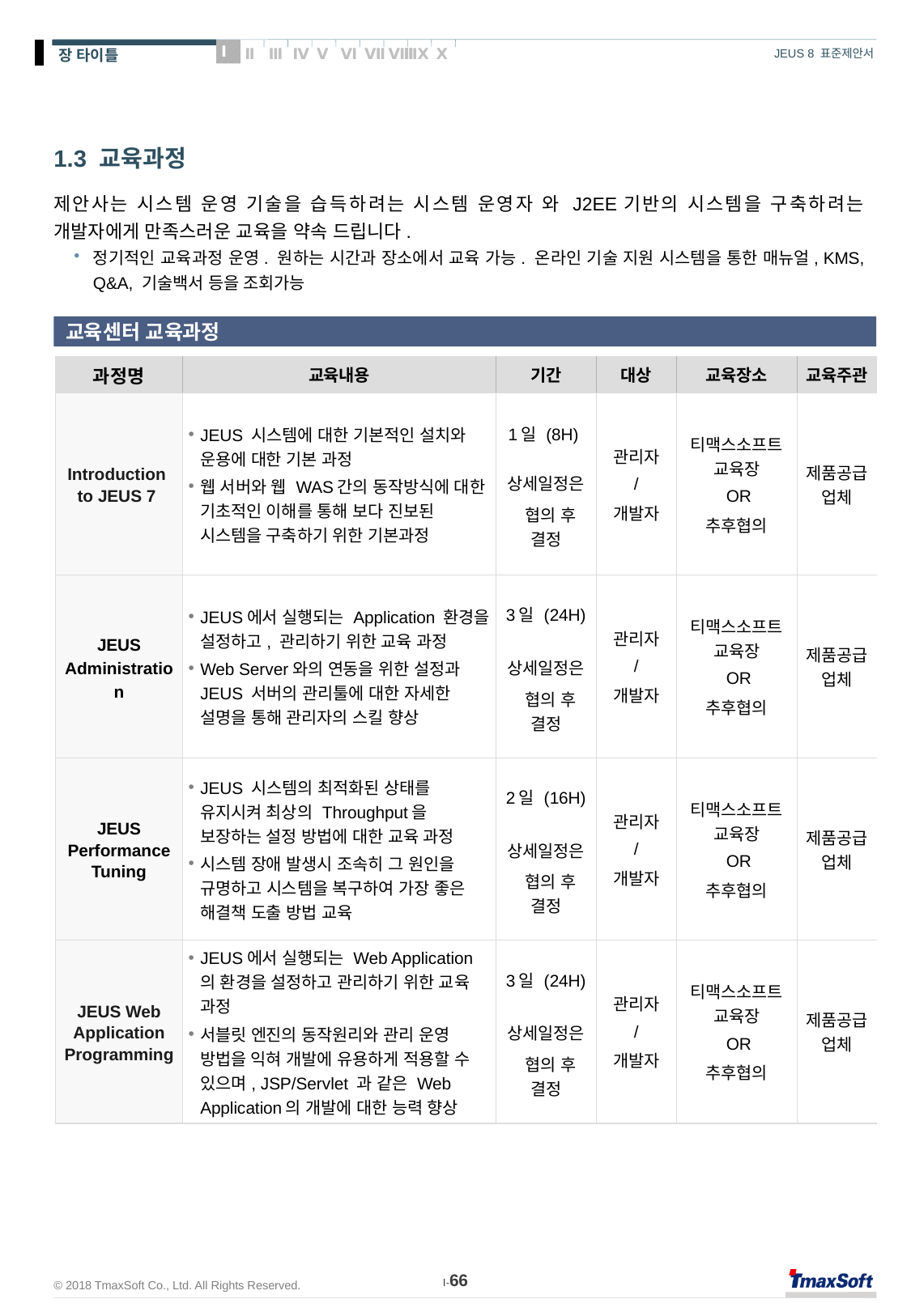

# 1.3 교육과정
제안사는 시스템 운영 기술을 습득하려는 시스템 운영자 와 J2EE기반의 시스템을 구축하려는 개발자에게 만족스러운 교육을 약속 드립니다.
정기적인 교육과정 운영. 원하는 시간과 장소에서 교육 가능. 온라인 기술 지원 시스템을 통한 매뉴얼, KMS, Q&A, 기술백서 등을 조회가능

교육센터 교육과정
| 과정명 | 교육내용 | 기간 | 대상 | 교육장소 | 교육주관 |
| --- | --- | --- | --- | --- | --- |
| Introduction to JEUS 7 | JEUS 시스템에 대한 기본적인 설치와 운용에 대한 기본 과정 웹 서버와 웹 WAS간의 동작방식에 대한 기초적인 이해를 통해 보다 진보된 시스템을 구축하기 위한 기본과정 | 1일 (8H) 상세일정은 협의 후 결정 | 관리자 / 개발자 | 티맥스소프트 교육장 OR 추후협의 | 제품공급업체 |
| JEUS Administration | JEUS에서 실행되는 Application 환경을 설정하고, 관리하기 위한 교육 과정 Web Server와의 연동을 위한 설정과 JEUS 서버의 관리툴에 대한 자세한 설명을 통해 관리자의 스킬 향상 | 3일 (24H) 상세일정은 협의 후 결정 | 관리자 / 개발자 | 티맥스소프트 교육장 OR 추후협의 | 제품공급업체 |
| JEUS Performance Tuning | JEUS 시스템의 최적화된 상태를 유지시켜 최상의 Throughput을 보장하는 설정 방법에 대한 교육 과정 시스템 장애 발생시 조속히 그 원인을 규명하고 시스템을 복구하여 가장 좋은 해결책 도출 방법 교육 | 2일 (16H) 상세일정은 협의 후 결정 | 관리자 / 개발자 | 티맥스소프트 교육장 OR 추후협의 | 제품공급업체 |
| JEUS Web Application Programming | JEUS에서 실행되는 Web Application의 환경을 설정하고 관리하기 위한 교육 과정 서블릿 엔진의 동작원리와 관리 운영 방법을 익혀 개발에 유용하게 적용할 수 있으며, JSP/Servlet 과 같은 Web Application의 개발에 대한 능력 향상 | 3일 (24H) 상세일정은 협의 후 결정 | 관리자 / 개발자 | 티맥스소프트 교육장 OR 추후협의 | 제품공급업체 |